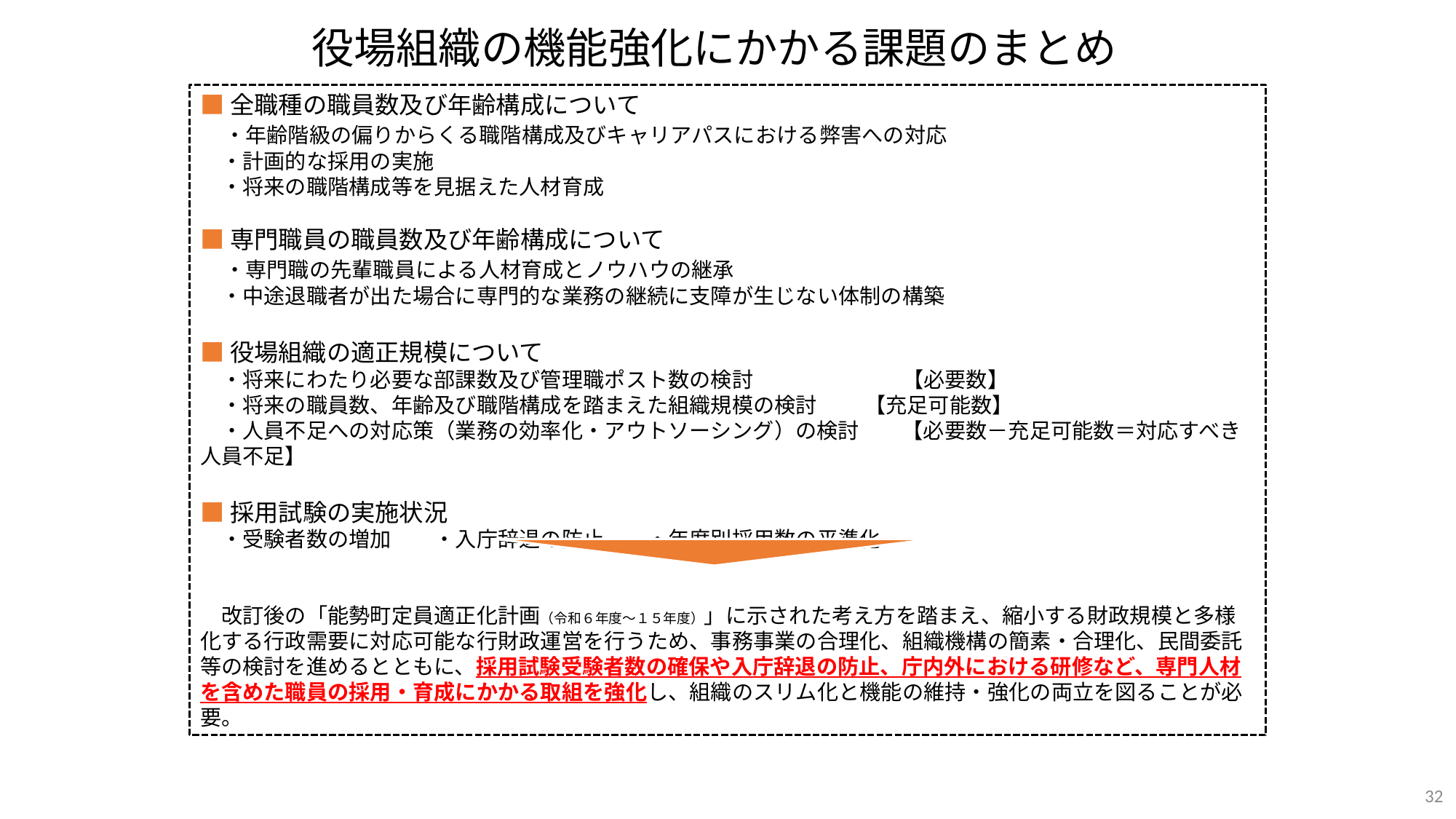

役場組織の機能強化にかかる課題のまとめ
■全職種の職員数及び年齢構成について
　・年齢階級の偏りからくる職階構成及びキャリアパスにおける弊害への対応
　・計画的な採用の実施
　・将来の職階構成等を見据えた人材育成

■専門職員の職員数及び年齢構成について
　・専門職の先輩職員による人材育成とノウハウの継承
　・中途退職者が出た場合に専門的な業務の継続に支障が生じない体制の構築

■役場組織の適正規模について
　・将来にわたり必要な部課数及び管理職ポスト数の検討　　　　　　　【必要数】
　・将来の職員数、年齢及び職階構成を踏まえた組織規模の検討　 　【充足可能数】
　・人員不足への対応策（業務の効率化・アウトソーシング）の検討　　【必要数－充足可能数＝対応すべき人員不足】

■採用試験の実施状況
　・受験者数の増加　　・入庁辞退の防止　　・年度別採用数の平準化

　改訂後の「能勢町定員適正化計画（令和６年度～１５年度）」に示された考え方を踏まえ、縮小する財政規模と多様化する行政需要に対応可能な行財政運営を行うため、事務事業の合理化、組織機構の簡素・合理化、民間委託等の検討を進めるとともに、採用試験受験者数の確保や入庁辞退の防止、庁内外における研修など、専門人材を含めた職員の採用・育成にかかる取組を強化し、組織のスリム化と機能の維持・強化の両立を図ることが必要。

32